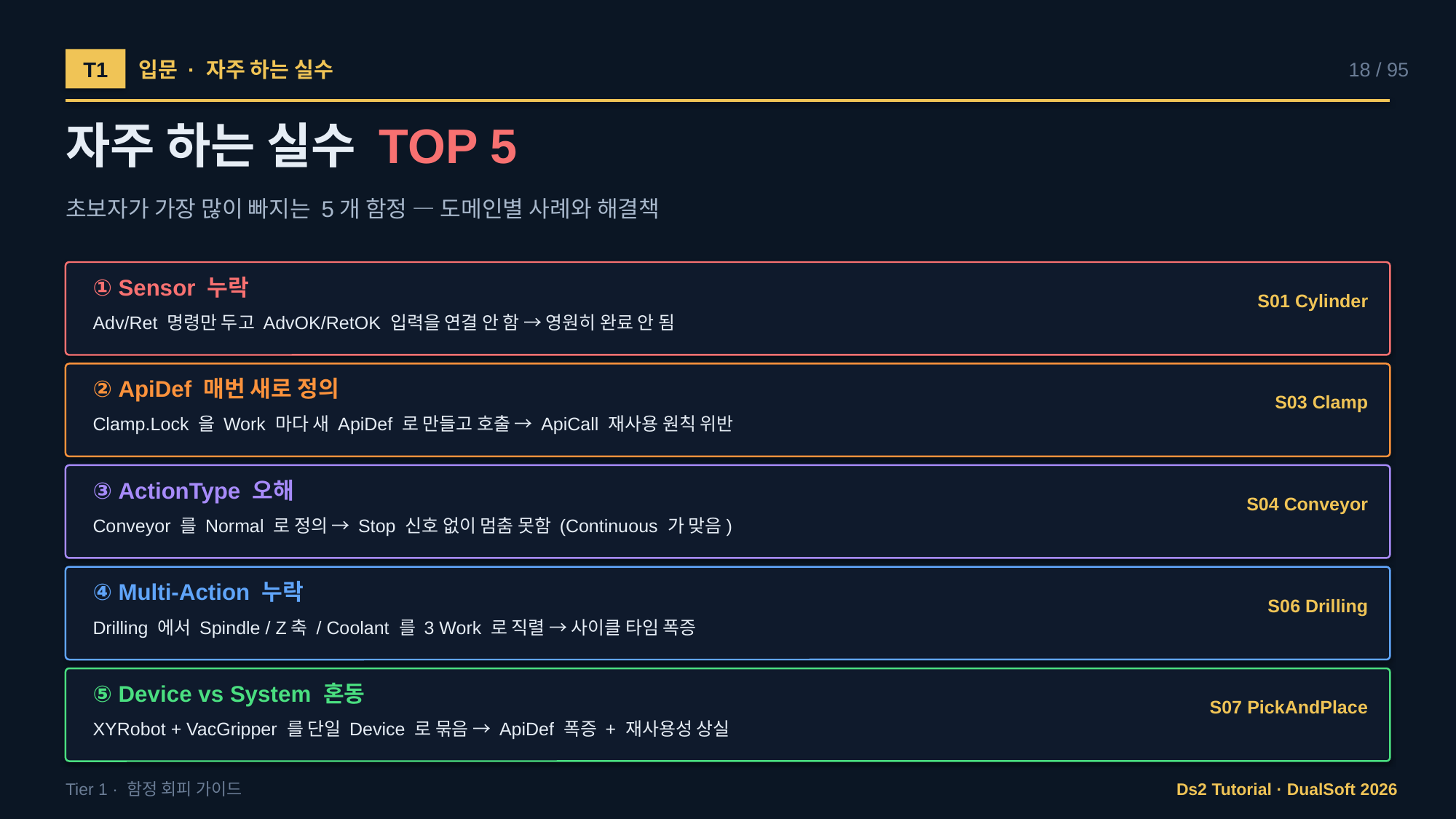

T1
입문 · 자주 하는 실수
18 / 95
자주 하는 실수 TOP 5
초보자가 가장 많이 빠지는 5개 함정 — 도메인별 사례와 해결책

① Sensor 누락
S01 Cylinder
Adv/Ret 명령만 두고 AdvOK/RetOK 입력을 연결 안 함 → 영원히 완료 안 됨

② ApiDef 매번 새로 정의
S03 Clamp
Clamp.Lock 을 Work 마다 새 ApiDef 로 만들고 호출 → ApiCall 재사용 원칙 위반

③ ActionType 오해
S04 Conveyor
Conveyor 를 Normal 로 정의 → Stop 신호 없이 멈춤 못함 (Continuous 가 맞음)

④ Multi-Action 누락
S06 Drilling
Drilling 에서 Spindle / Z축 / Coolant 를 3 Work 로 직렬 → 사이클 타임 폭증

⑤ Device vs System 혼동
S07 PickAndPlace
XYRobot + VacGripper 를 단일 Device 로 묶음 → ApiDef 폭증 + 재사용성 상실
Tier 1 · 함정 회피 가이드
Ds2 Tutorial · DualSoft 2026